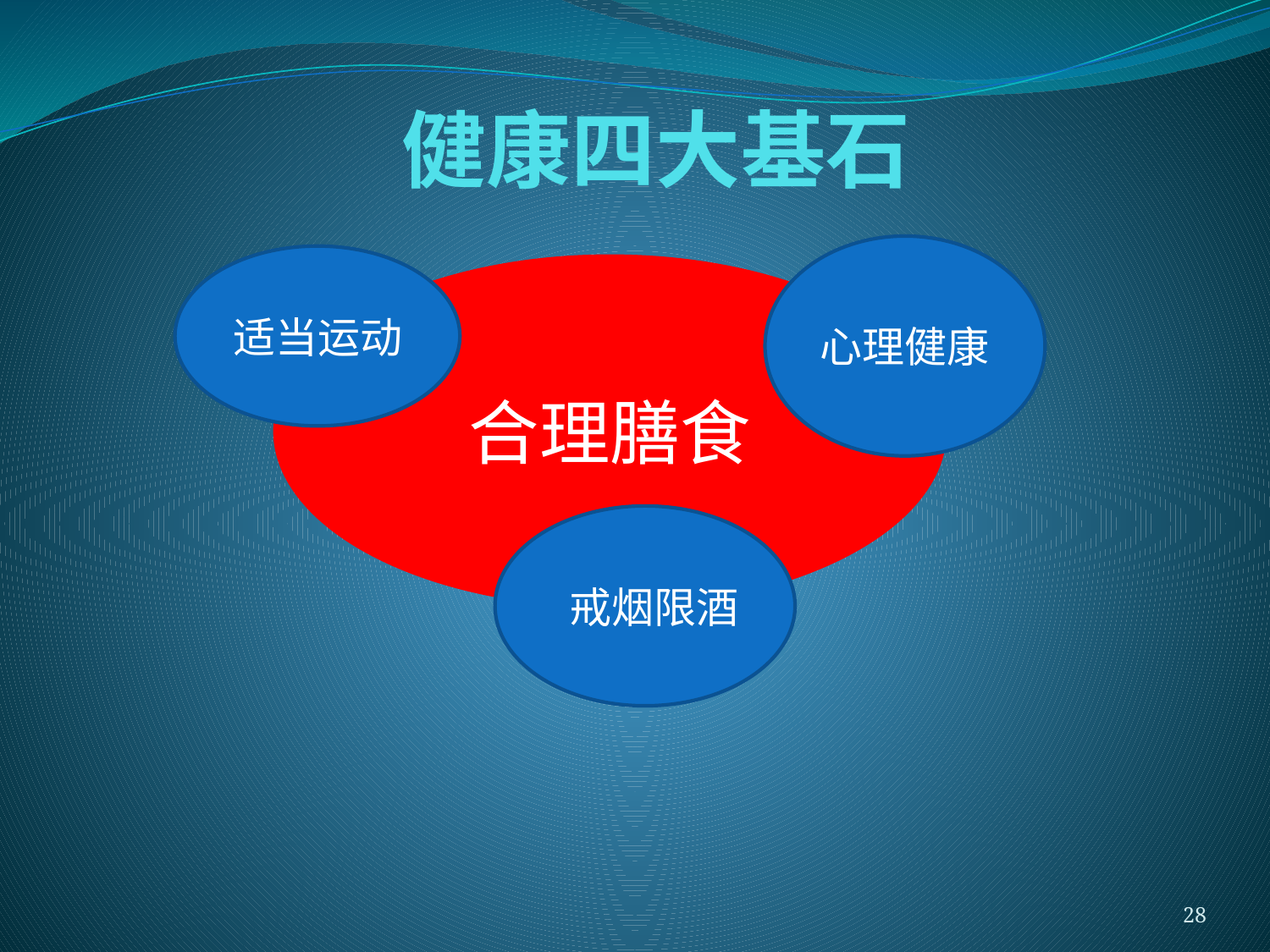

# 健康四大基石
心理健康
适当运动
合理膳食

戒烟限酒
28